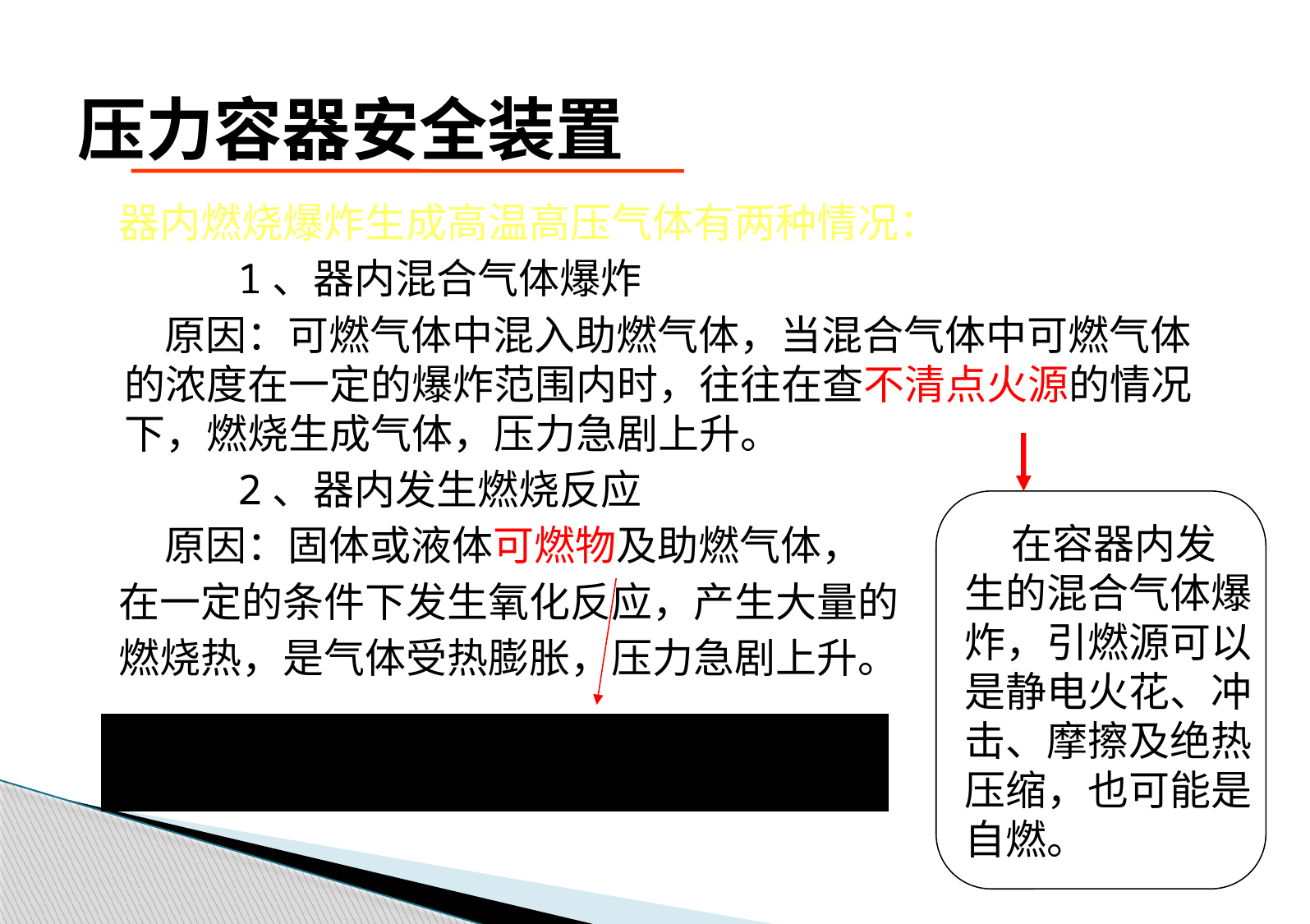

# 压力容器安全装置

  器内燃烧爆炸生成高温高压气体有两种情况：
      1、器内混合气体爆炸
       原因：可燃气体中混入助燃气体，当混合气体中可燃气体的浓度在一定的爆炸范围内时，往往在查不清点火源的情况下，燃烧生成气体，压力急剧上升。
      2、器内发生燃烧反应
       原因：固体或液体可燃物及助燃气体，
  在一定的条件下发生氧化反应，产生大量的
  燃烧热，是气体受热膨胀，压力急剧上升。

    在容器内发
生的混合气体爆
炸，引燃源可以
是静电火花、冲
击、摩擦及绝热
压缩，也可能是
自燃。

    容器内的可燃物一般是杂物或残留物，
这些物质有时在稍高的温度下就会自燃。